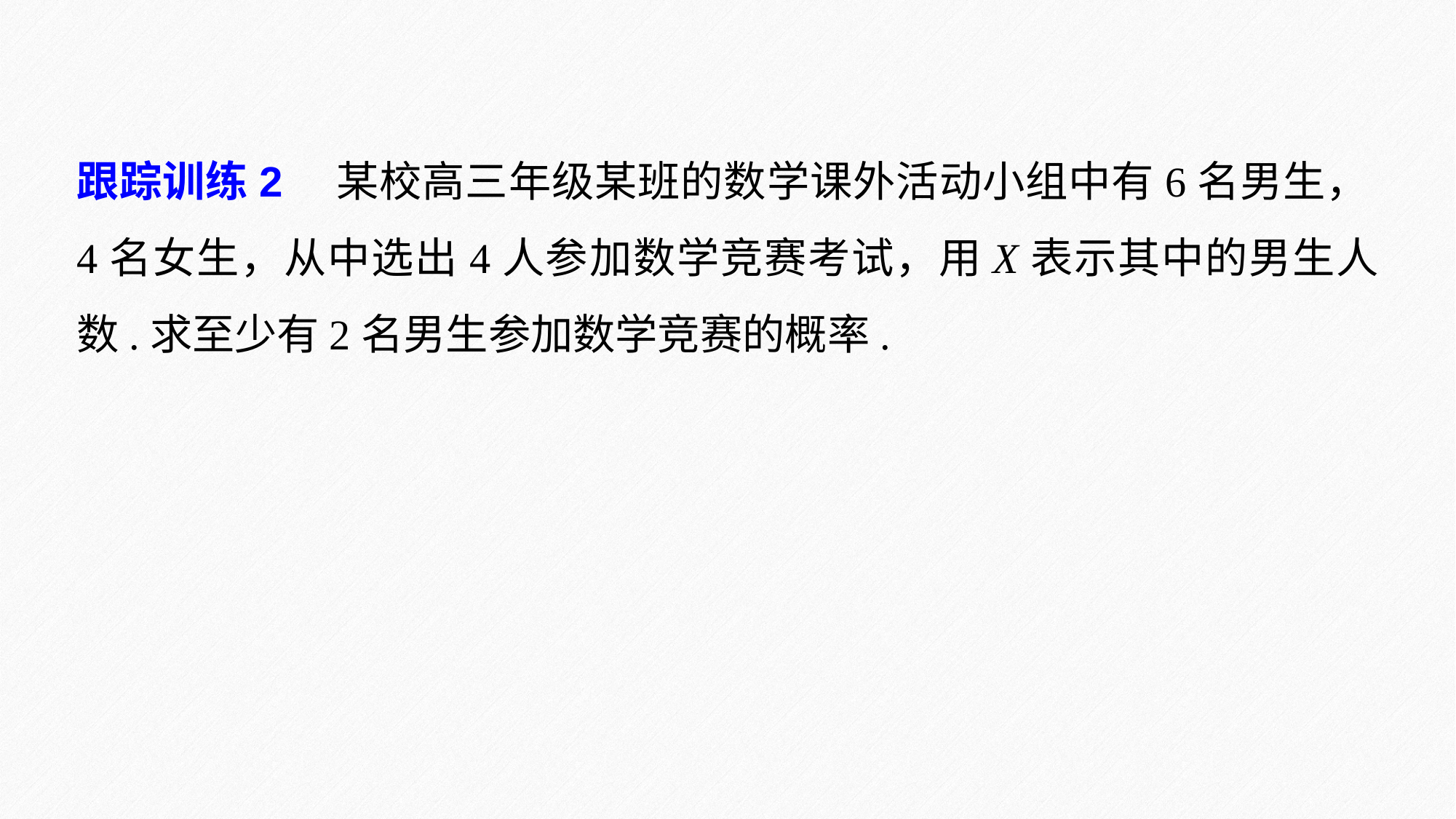

跟踪训练2　某校高三年级某班的数学课外活动小组中有6名男生，4名女生，从中选出4人参加数学竞赛考试，用X表示其中的男生人数.求至少有2名男生参加数学竞赛的概率.